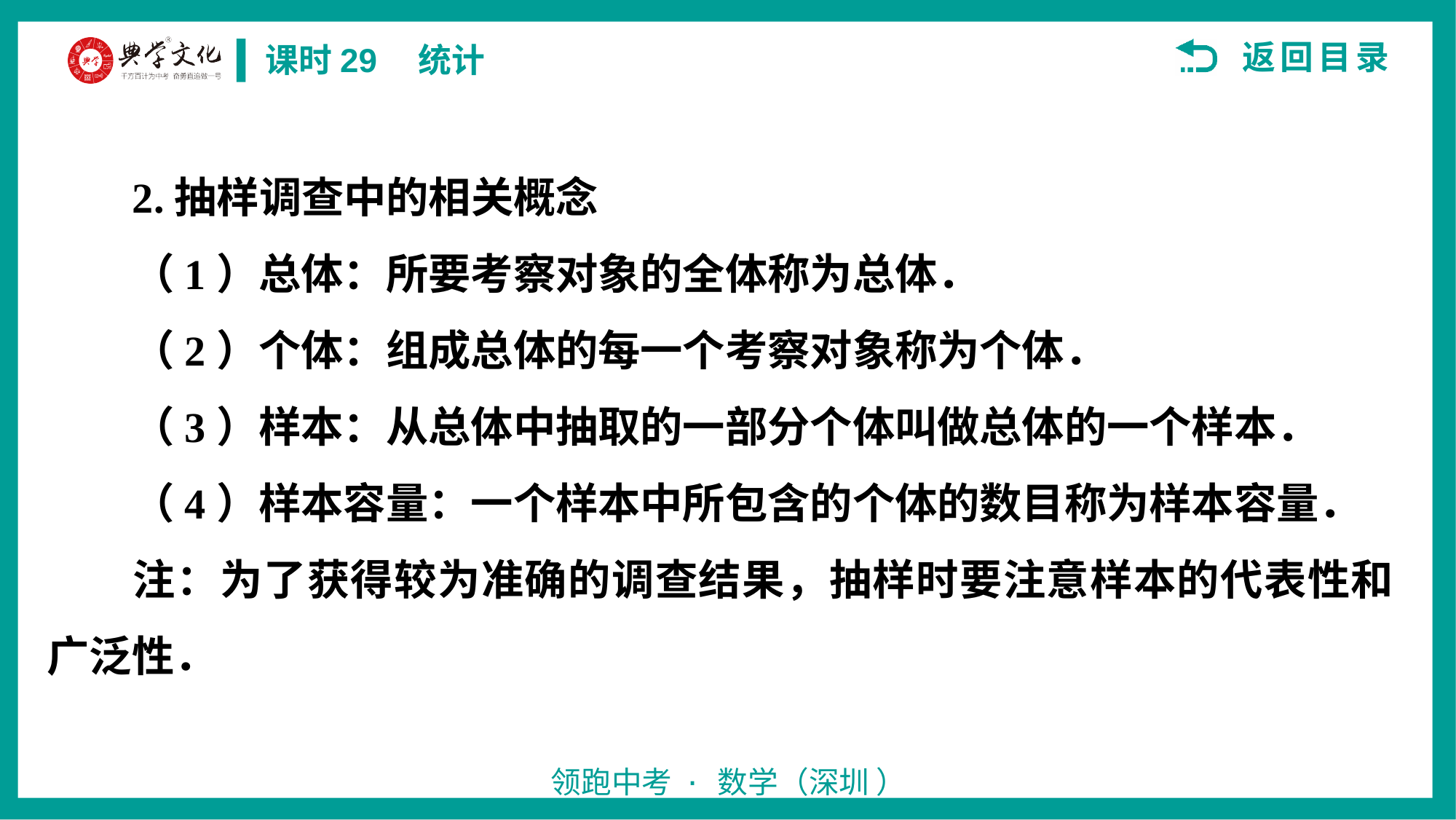

2.抽样调查中的相关概念
（1）总体：所要考察对象的全体称为总体．
（2）个体：组成总体的每一个考察对象称为个体．
（3）样本：从总体中抽取的一部分个体叫做总体的一个样本．
（4）样本容量：一个样本中所包含的个体的数目称为样本容量．
注：为了获得较为准确的调查结果，抽样时要注意样本的代表性和广泛性．